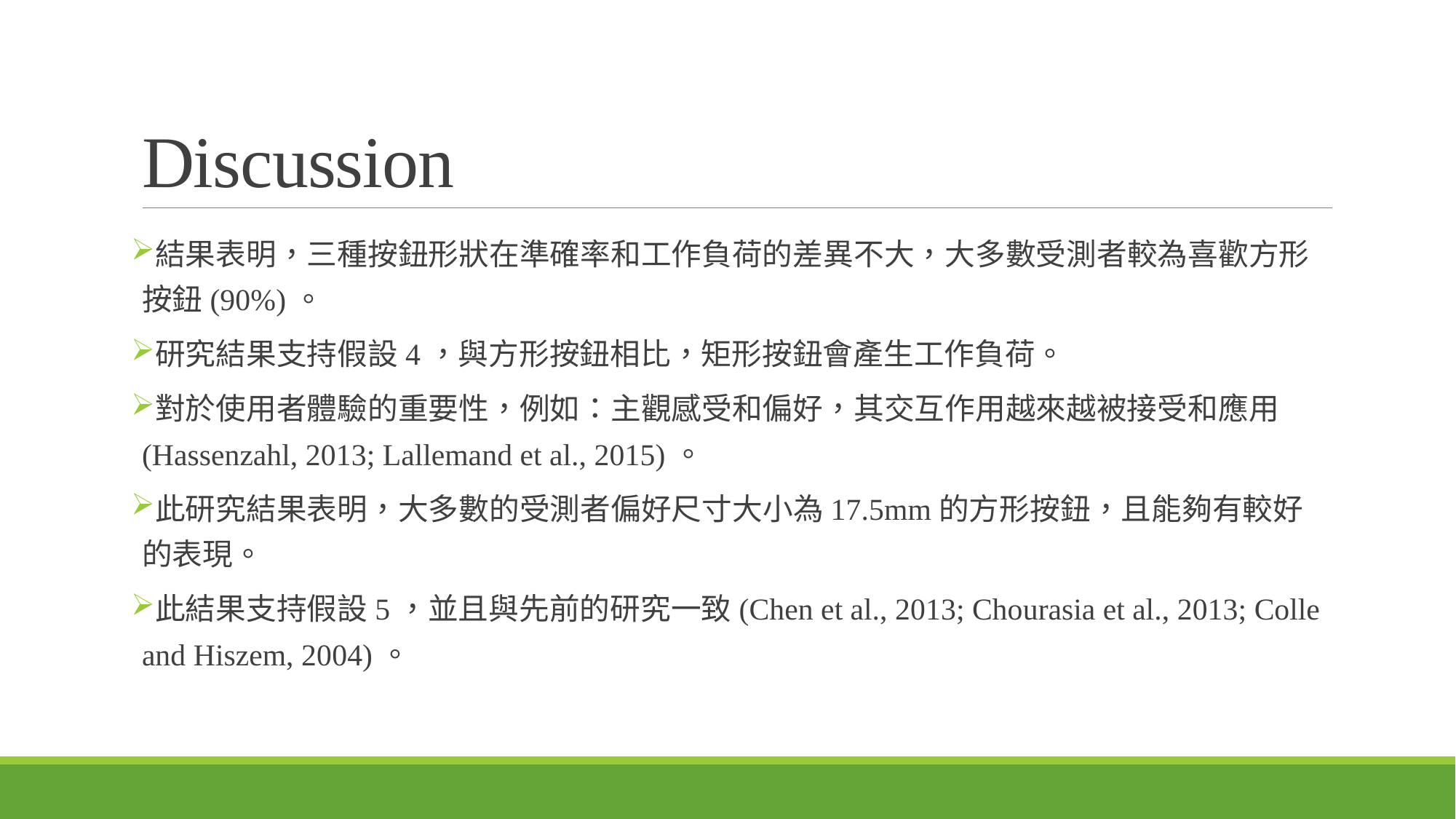

# Discussion
結果表明，三種按鈕形狀在準確率和工作負荷的差異不大，大多數受測者較為喜歡方形按鈕(90%)。
研究結果支持假設4，與方形按鈕相比，矩形按鈕會產生工作負荷。
對於使用者體驗的重要性，例如：主觀感受和偏好，其交互作用越來越被接受和應用(Hassenzahl, 2013; Lallemand et al., 2015)。
此研究結果表明，大多數的受測者偏好尺寸大小為17.5mm的方形按鈕，且能夠有較好的表現。
此結果支持假設5，並且與先前的研究一致(Chen et al., 2013; Chourasia et al., 2013; Colle and Hiszem, 2004)。